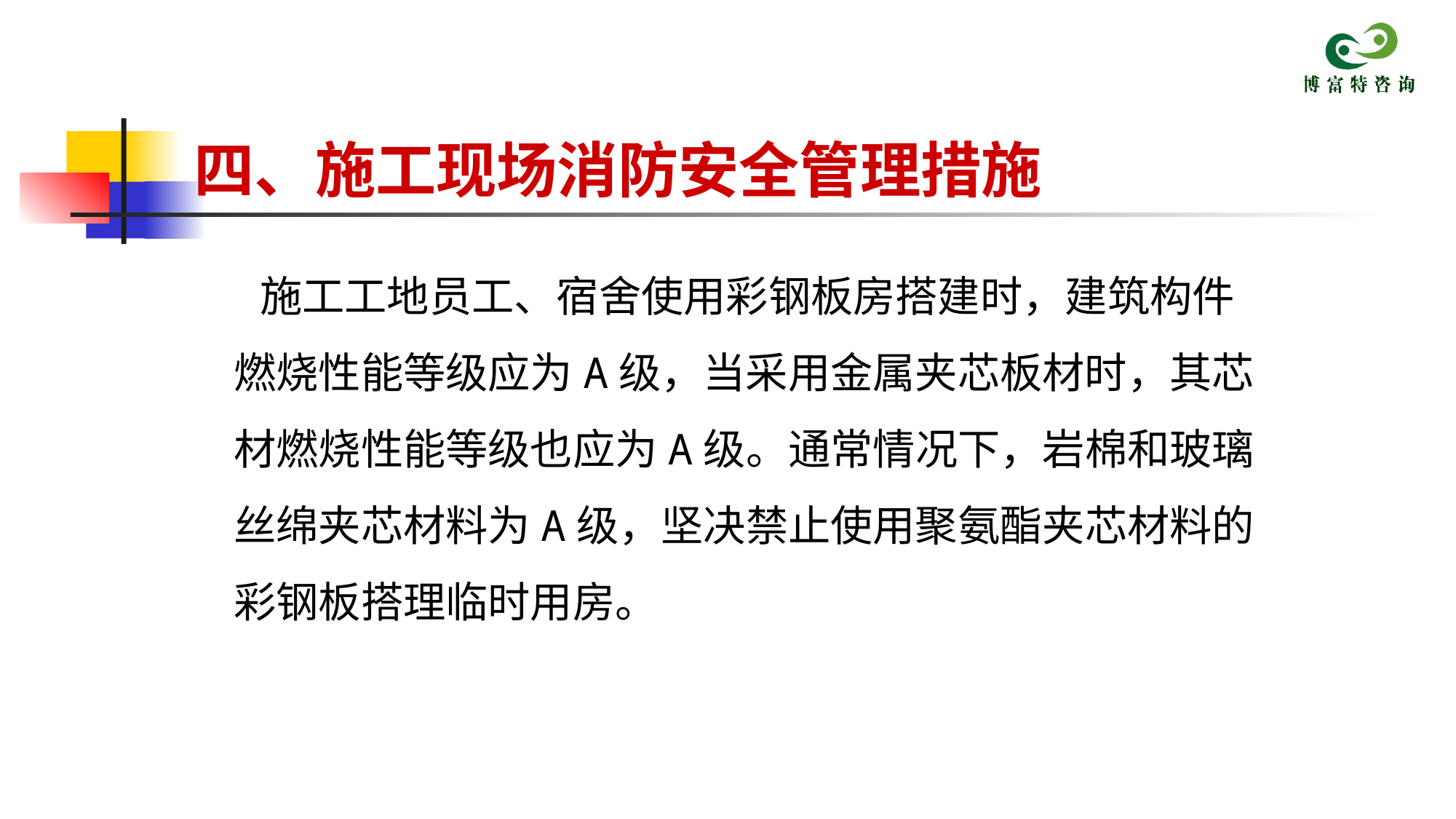

# 四、施工现场消防安全管理措施
      施工工地员工、宿舍使用彩钢板房搭建时，建筑构件燃烧性能等级应为A级，当采用金属夹芯板材时，其芯材燃烧性能等级也应为A级。通常情况下，岩棉和玻璃丝绵夹芯材料为A级，坚决禁止使用聚氨酯夹芯材料的彩钢板搭理临时用房。